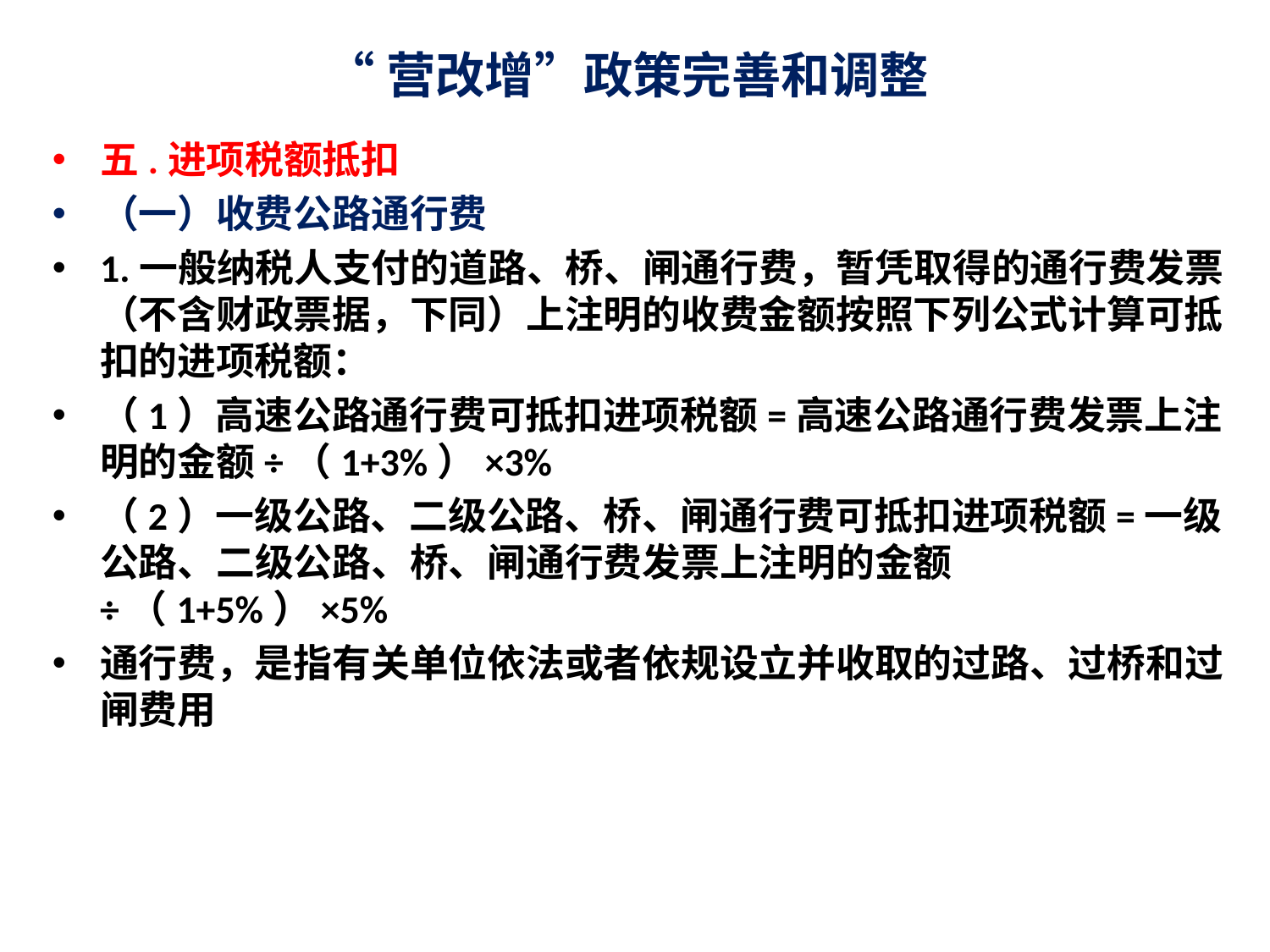

# “营改增”政策完善和调整
五.进项税额抵扣
（一）收费公路通行费
1.一般纳税人支付的道路、桥、闸通行费，暂凭取得的通行费发票（不含财政票据，下同）上注明的收费金额按照下列公式计算可抵扣的进项税额：
（1）高速公路通行费可抵扣进项税额=高速公路通行费发票上注明的金额÷（1+3%）×3%
（2）一级公路、二级公路、桥、闸通行费可抵扣进项税额=一级公路、二级公路、桥、闸通行费发票上注明的金额÷（1+5%）×5%
通行费，是指有关单位依法或者依规设立并收取的过路、过桥和过闸费用